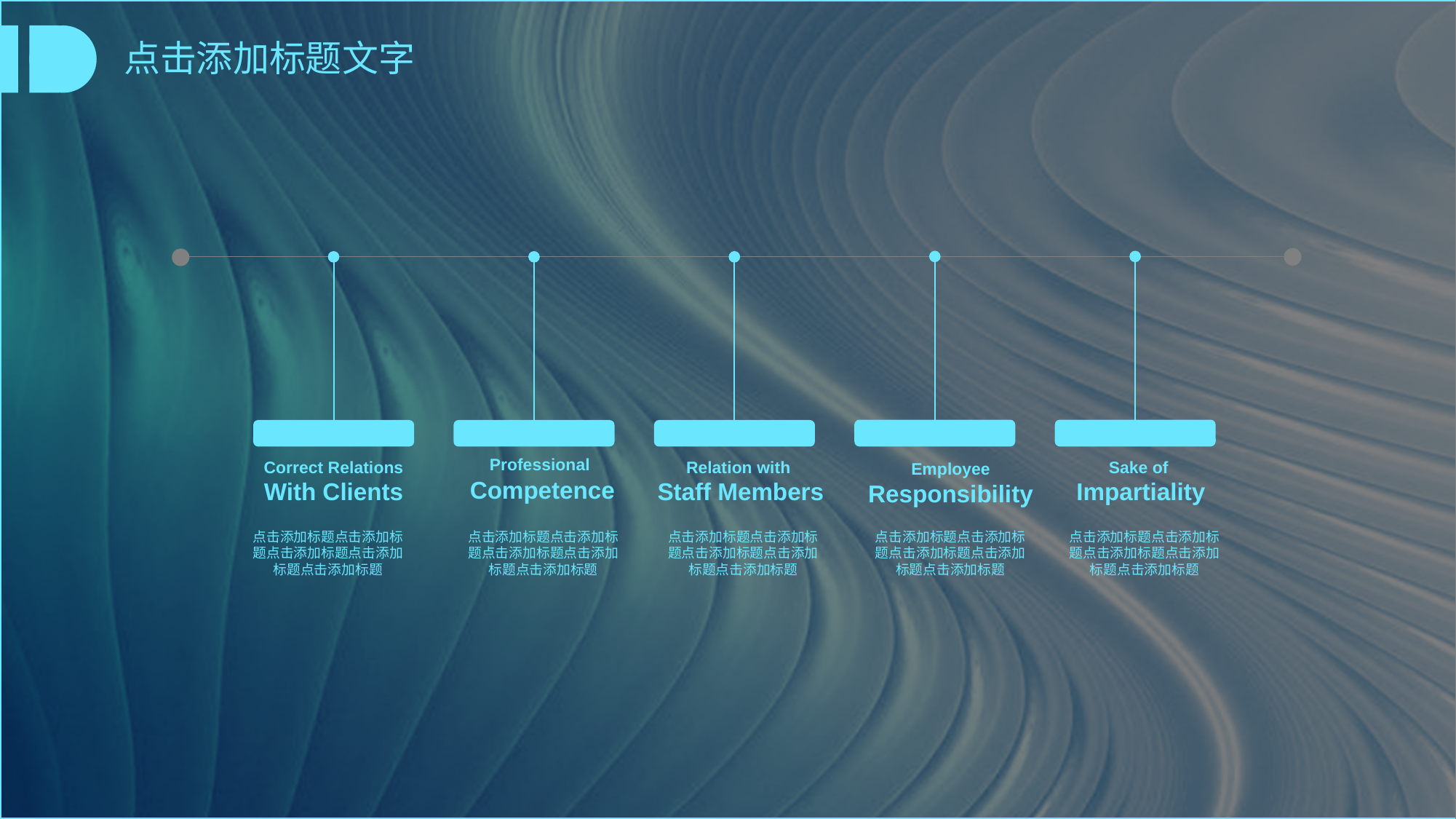

点击添加标题文字

Professional
Competence
Correct Relations
With Clients
Relation with
Staff Members
Sake of
Impartiality
Employee
Responsibility
点击添加标题点击添加标题点击添加标题点击添加标题点击添加标题
点击添加标题点击添加标题点击添加标题点击添加标题点击添加标题
点击添加标题点击添加标题点击添加标题点击添加标题点击添加标题
点击添加标题点击添加标题点击添加标题点击添加标题点击添加标题
点击添加标题点击添加标题点击添加标题点击添加标题点击添加标题